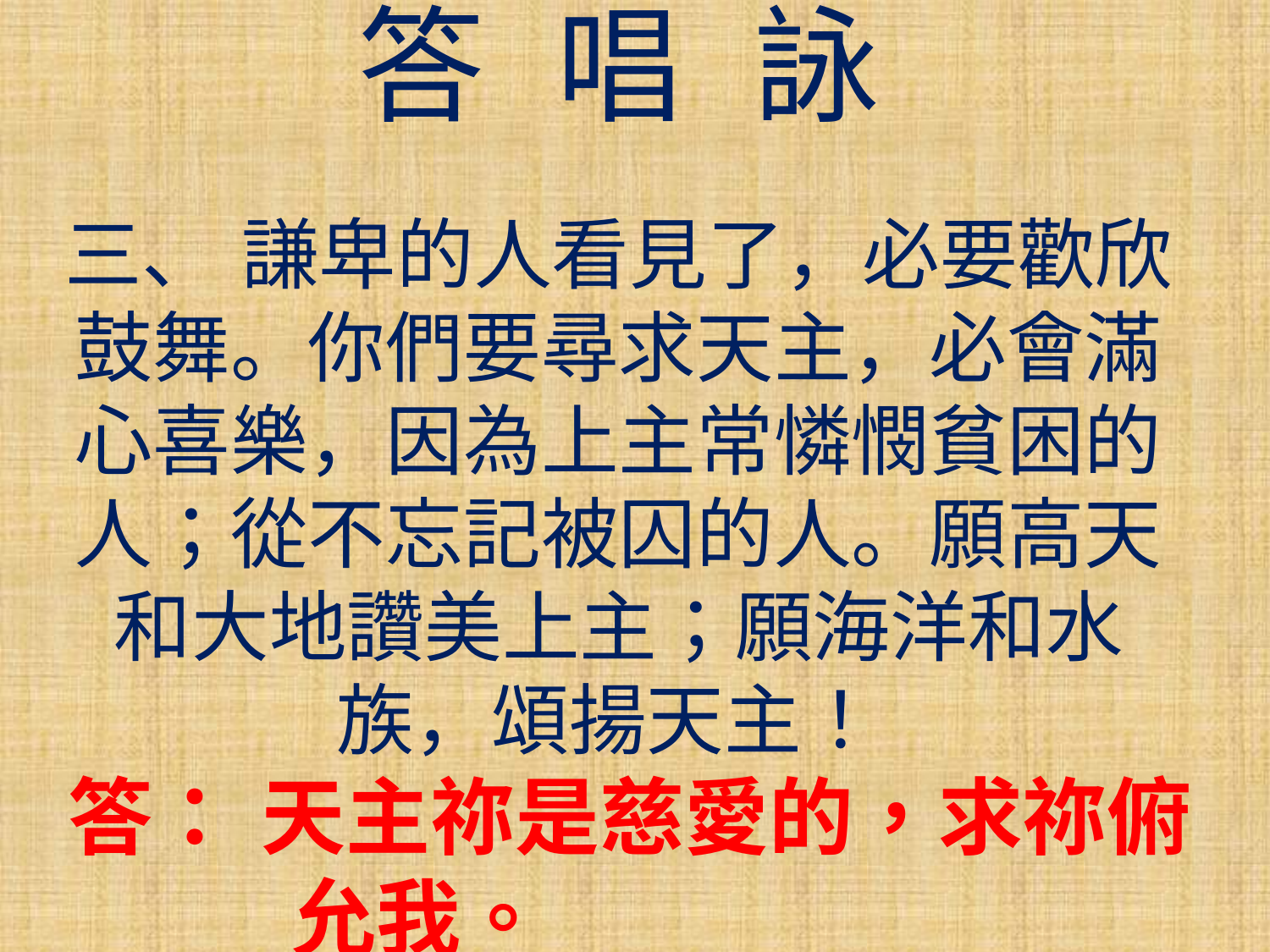

答  唱  詠

三、 謙卑的人看見了，必要歡欣鼓舞。你們要尋求天主，必會滿心喜樂，因為上主常憐憫貧困的人；從不忘記被囚的人。願高天和大地讚美上主；願海洋和水族，頌揚天主！
答： 天主祢是慈愛的，求祢俯允我。